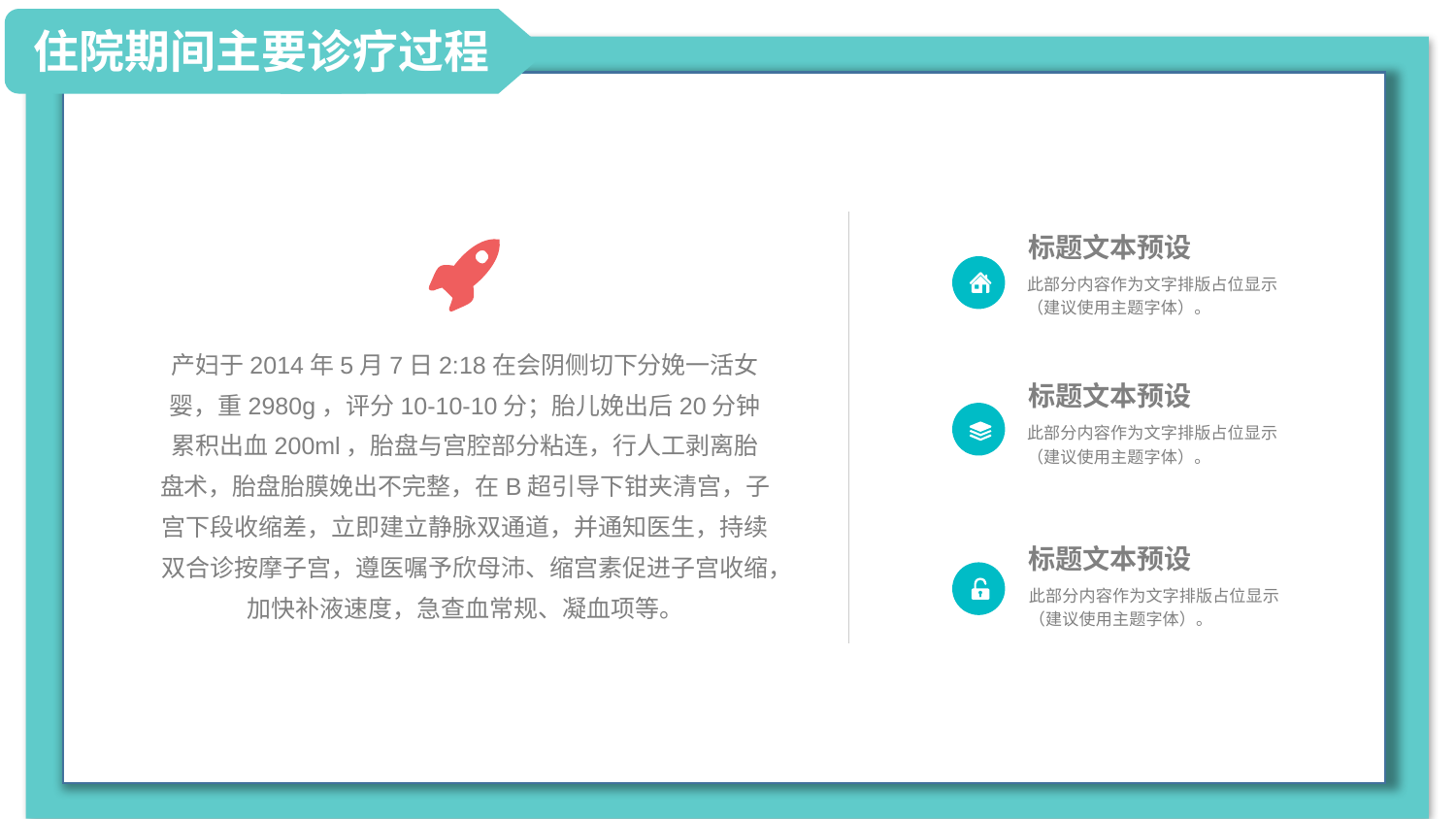

住院期间主要诊疗过程

标题文本预设

此部分内容作为文字排版占位显示（建议使用主题字体）。

产妇于2014年5月7日2:18在会阴侧切下分娩一活女婴，重2980g，评分10-10-10分；胎儿娩出后20分钟累积出血200ml，胎盘与宫腔部分粘连，行人工剥离胎盘术，胎盘胎膜娩出不完整，在B超引导下钳夹清宫，子宫下段收缩差，立即建立静脉双通道，并通知医生，持续双合诊按摩子宫，遵医嘱予欣母沛、缩宫素促进子宫收缩，加快补液速度，急查血常规、凝血项等。
标题文本预设

此部分内容作为文字排版占位显示（建议使用主题字体）。

标题文本预设

此部分内容作为文字排版占位显示（建议使用主题字体）。